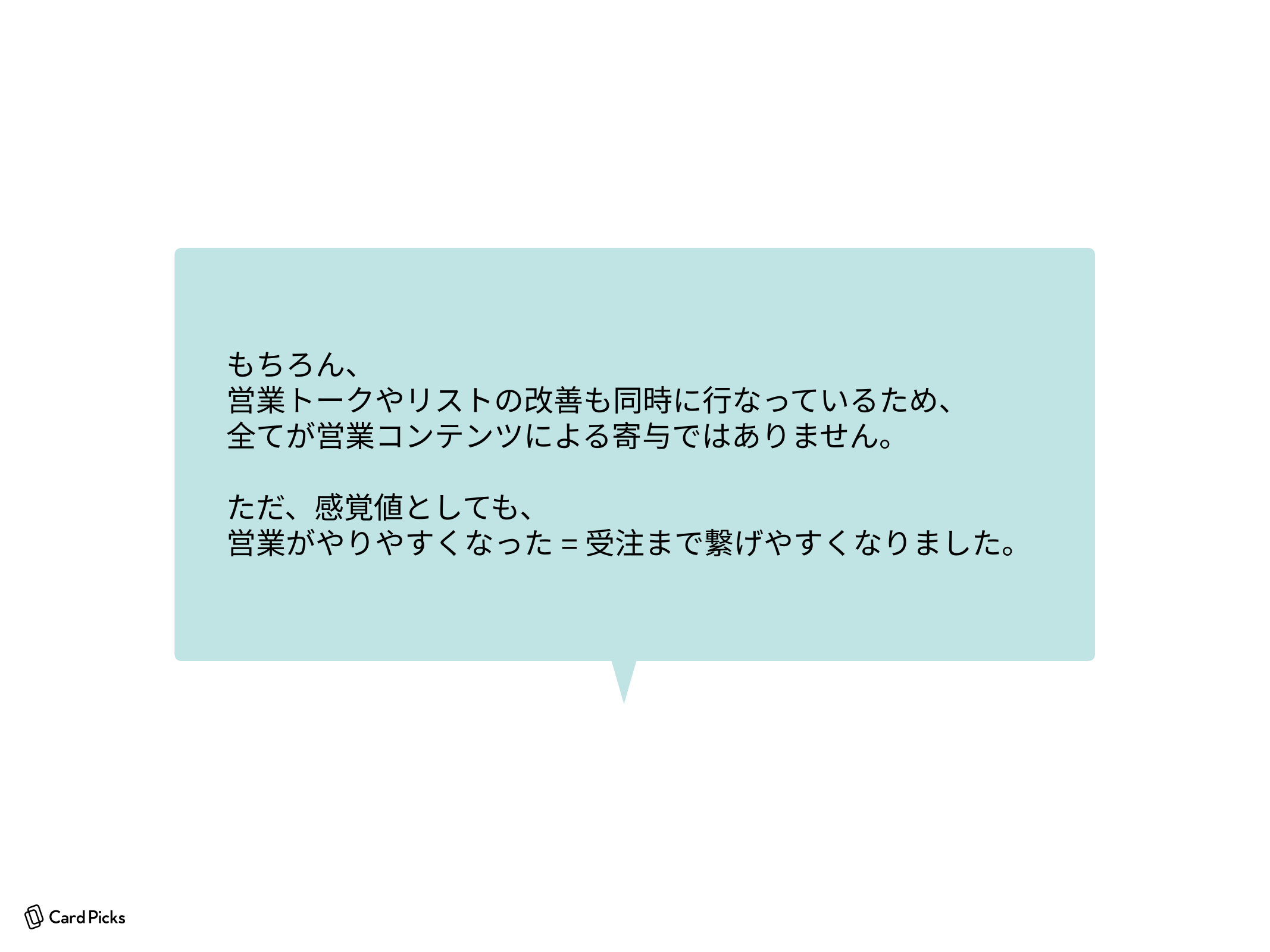

もちろん、
営業トークやリストの改善も同時に行なっているため、
全てが営業コンテンツによる寄与ではありません。

ただ、感覚値としても、
営業がやりやすくなった=受注まで繋げやすくなりました。
36